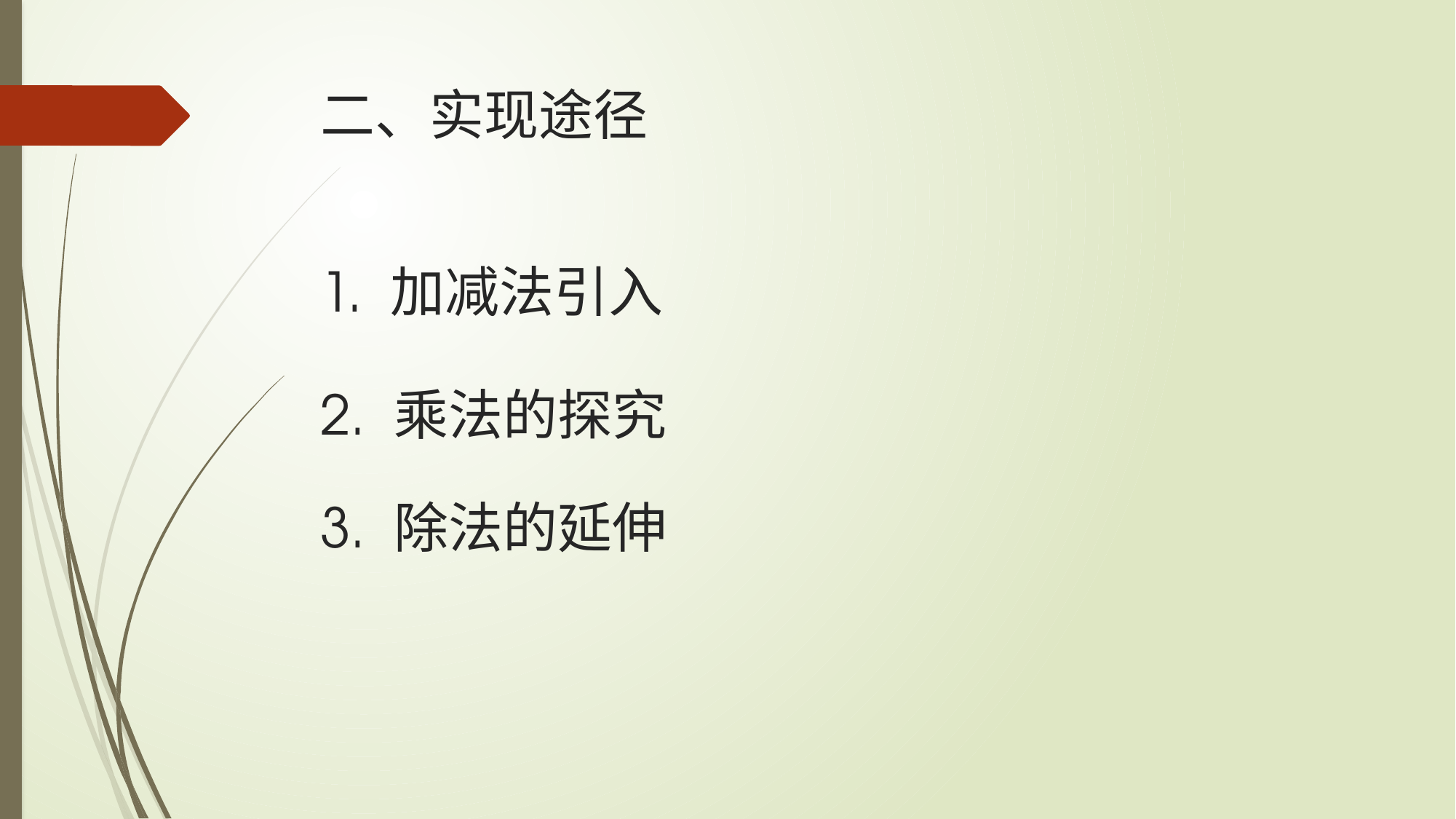

# 二、实现途径
1. 加减法引入
2. 乘法的探究
3. 除法的延伸